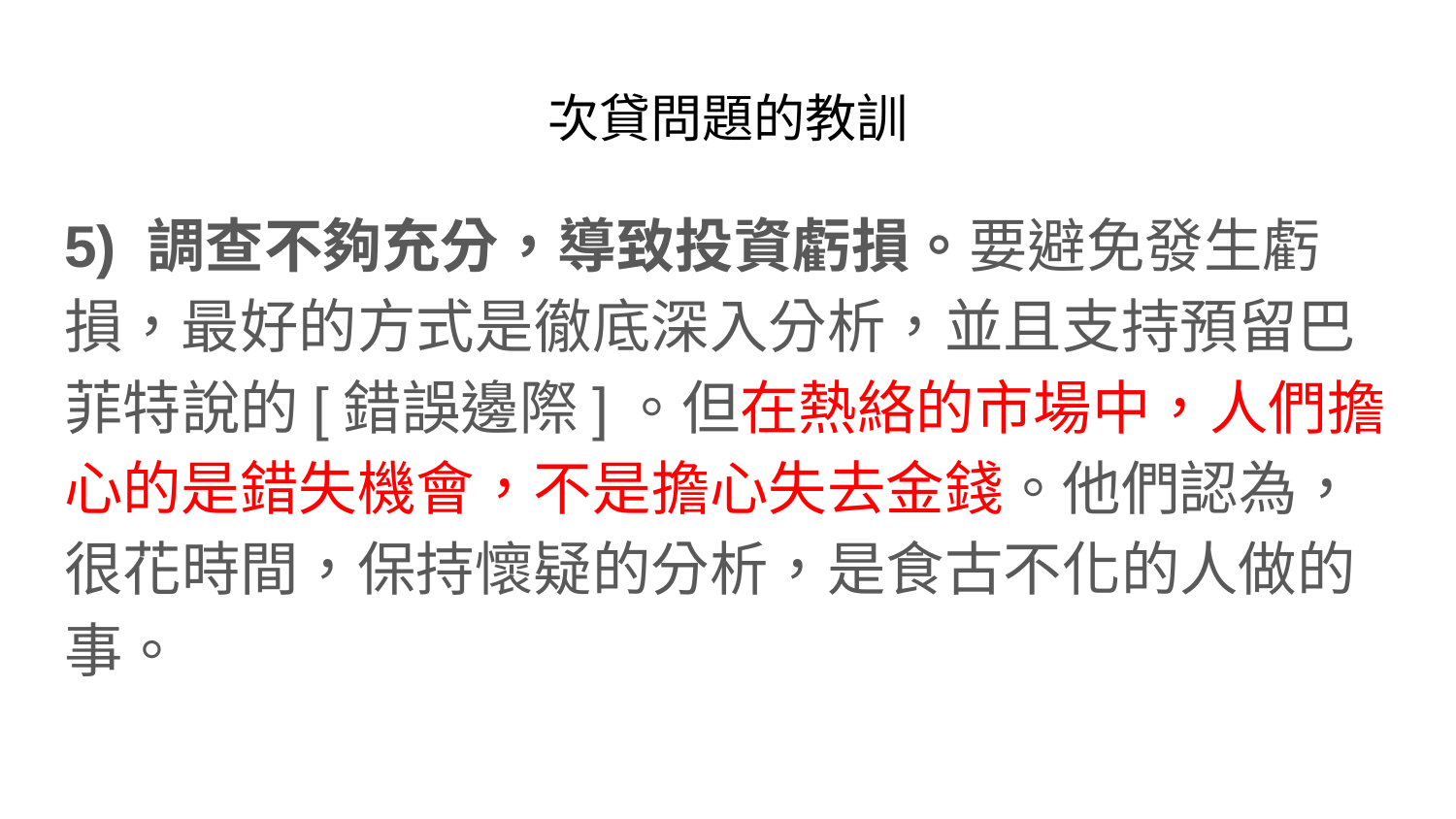

# 次貸問題的教訓
5) 調查不夠充分，導致投資虧損。要避免發生虧損，最好的方式是徹底深入分析，並且支持預留巴菲特說的[錯誤邊際]。但在熱絡的市場中，人們擔心的是錯失機會，不是擔心失去金錢。他們認為，很花時間，保持懷疑的分析，是食古不化的人做的事。